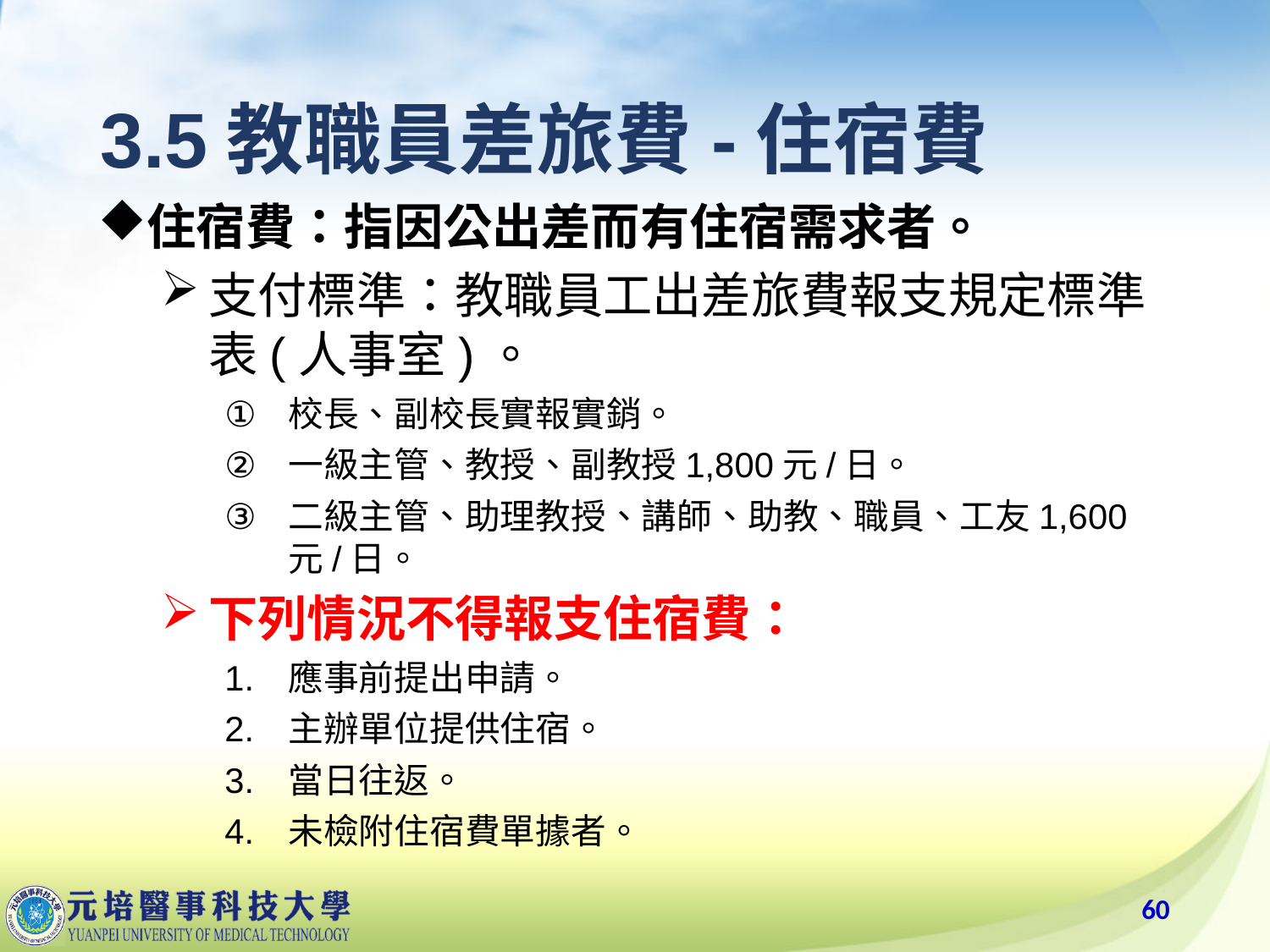

# 3.5教職員差旅費-住宿費
住宿費：指因公出差而有住宿需求者。
支付標準：教職員工出差旅費報支規定標準表(人事室)。
校長、副校長實報實銷。
一級主管、教授、副教授1,800元/日。
二級主管、助理教授、講師、助教、職員、工友1,600元/日。
下列情況不得報支住宿費：
應事前提出申請。
主辦單位提供住宿。
當日往返。
未檢附住宿費單據者。

60